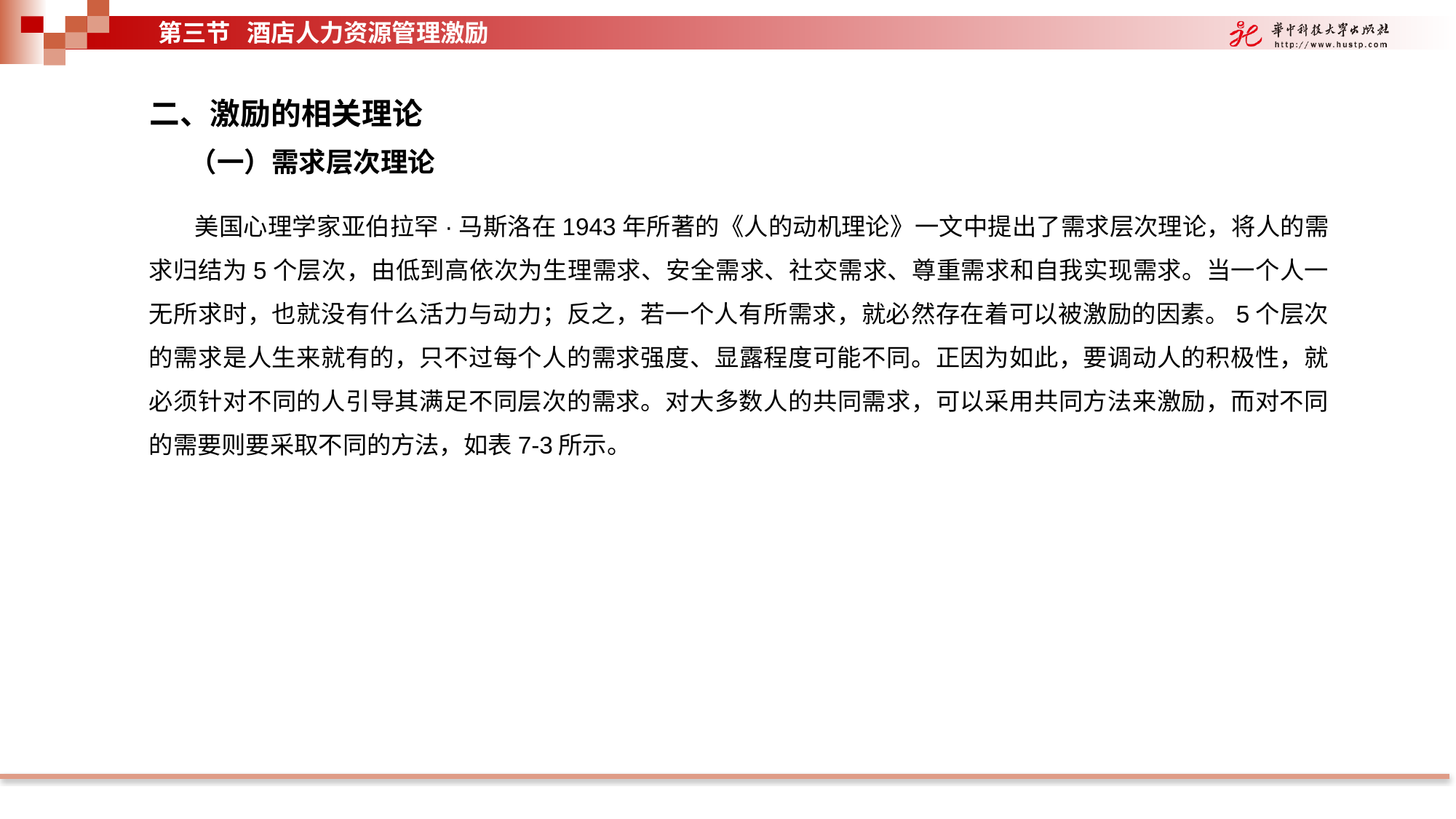

第三节   酒店人力资源管理激励
二、激励的相关理论
（一）需求层次理论
       美国心理学家亚伯拉罕·马斯洛在1943年所著的《人的动机理论》一文中提出了需求层次理论，将人的需求归结为5个层次，由低到高依次为生理需求、安全需求、社交需求、尊重需求和自我实现需求。当一个人一无所求时，也就没有什么活力与动力；反之，若一个人有所需求，就必然存在着可以被激励的因素。5个层次的需求是人生来就有的，只不过每个人的需求强度、显露程度可能不同。正因为如此，要调动人的积极性，就必须针对不同的人引导其满足不同层次的需求。对大多数人的共同需求，可以采用共同方法来激励，而对不同的需要则要采取不同的方法，如表7-3所示。